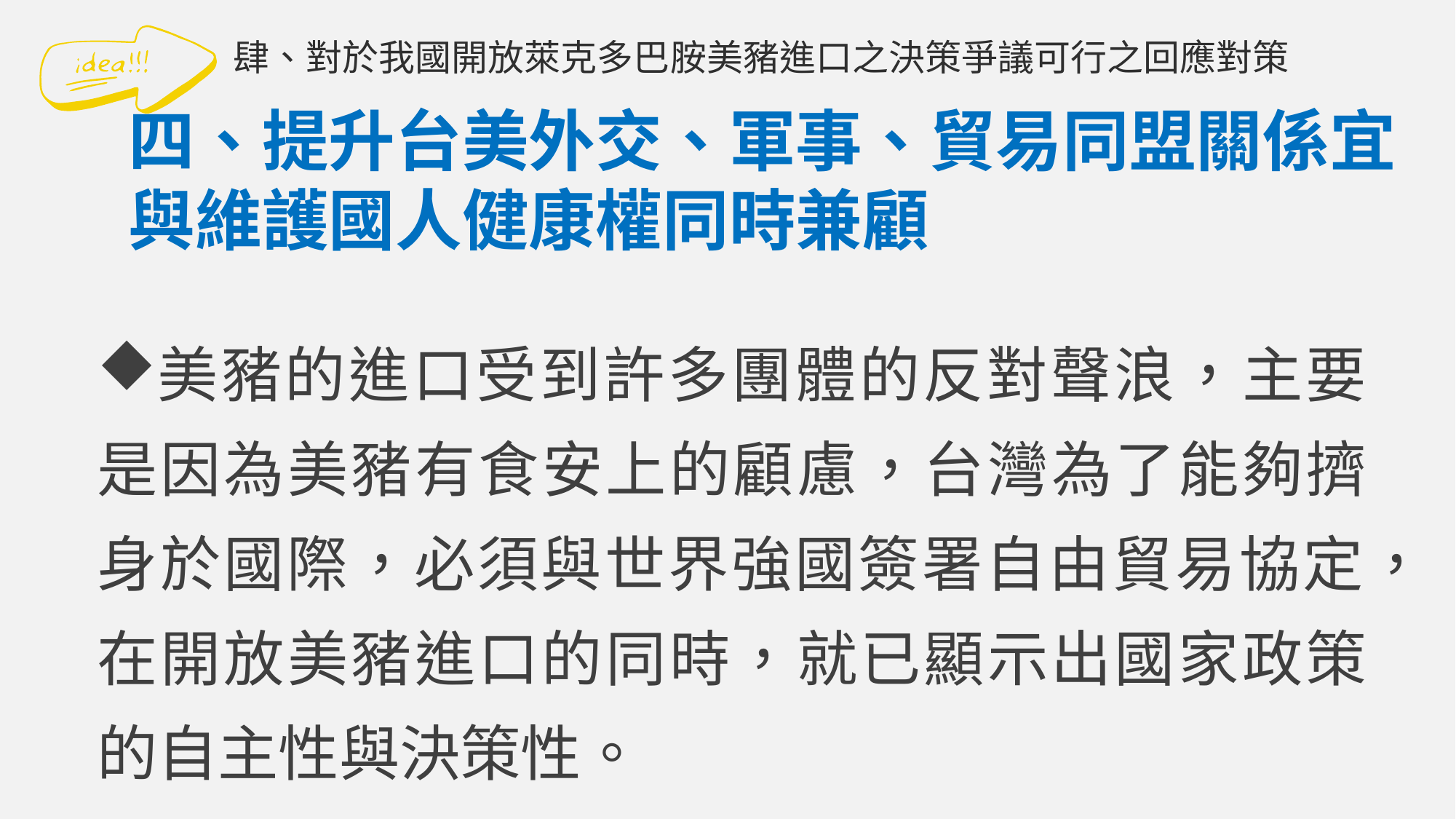

肆、對於我國開放萊克多巴胺美豬進口之決策爭議可行之回應對策
四、提升台美外交、軍事、貿易同盟關係宜與維護國人健康權同時兼顧
美豬的進口受到許多團體的反對聲浪，主要是因為美豬有食安上的顧慮，台灣為了能夠擠身於國際，必須與世界強國簽署自由貿易協定，在開放美豬進口的同時，就已顯示出國家政策的自主性與決策性。